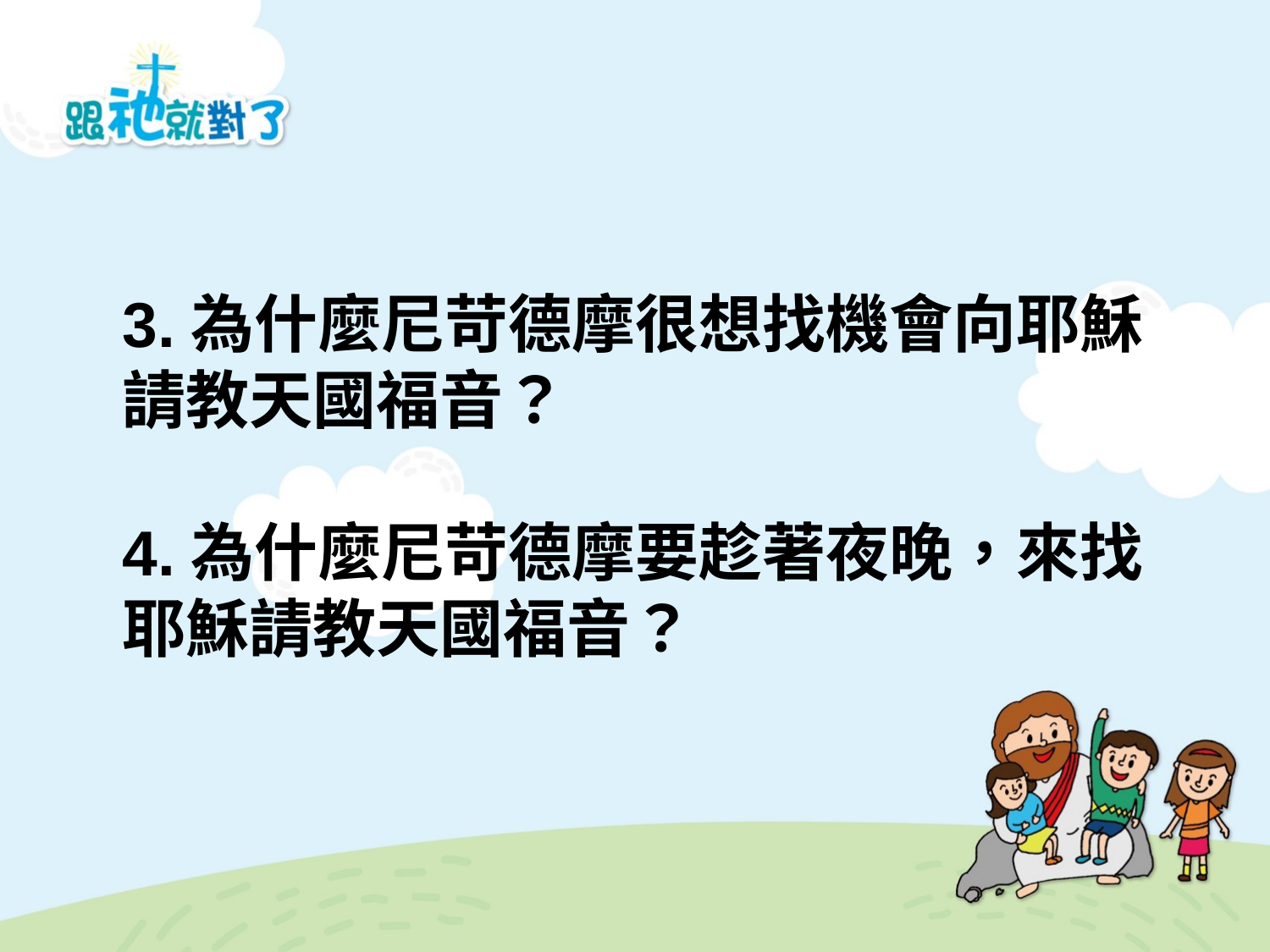

3.為什麼尼苛德摩很想找機會向耶穌請教天國福音？

4.為什麼尼苛德摩要趁著夜晚，來找耶穌請教天國福音？